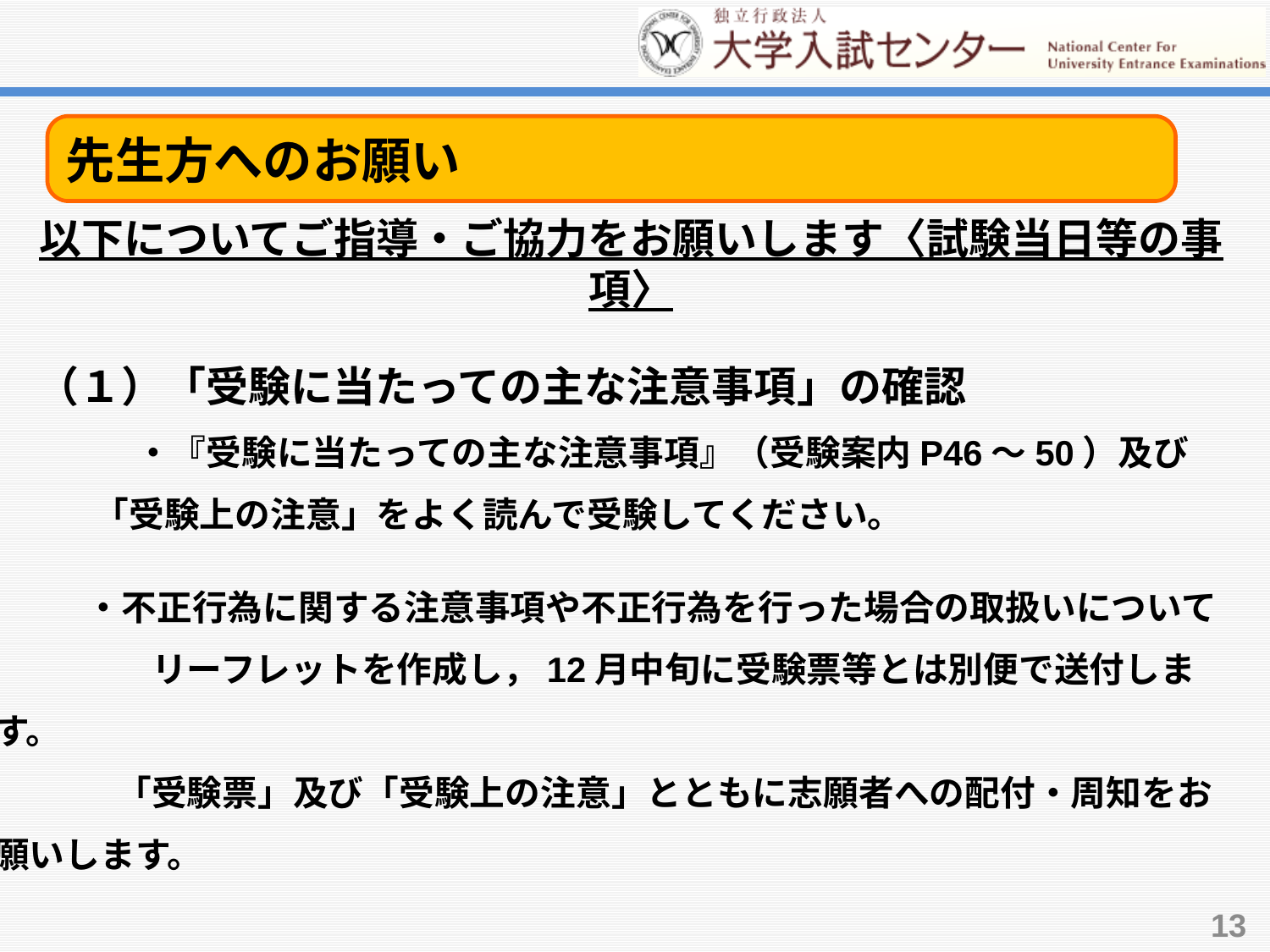

先生方へのお願い
以下についてご指導・ご協力をお願いします〈試験当日等の事項〉
　（１）「受験に当たっての主な注意事項」の確認
　　　　・『受験に当たっての主な注意事項』（受験案内P46～50）及び
        　「受験上の注意」をよく読んで受験してください。
    　  ・不正行為に関する注意事項や不正行為を行った場合の取扱いについて
　　　　  リーフレットを作成し，12月中旬に受験票等とは別便で送付します。
　　　  「受験票」及び「受験上の注意」とともに志願者への配付・周知をお願いします。
13